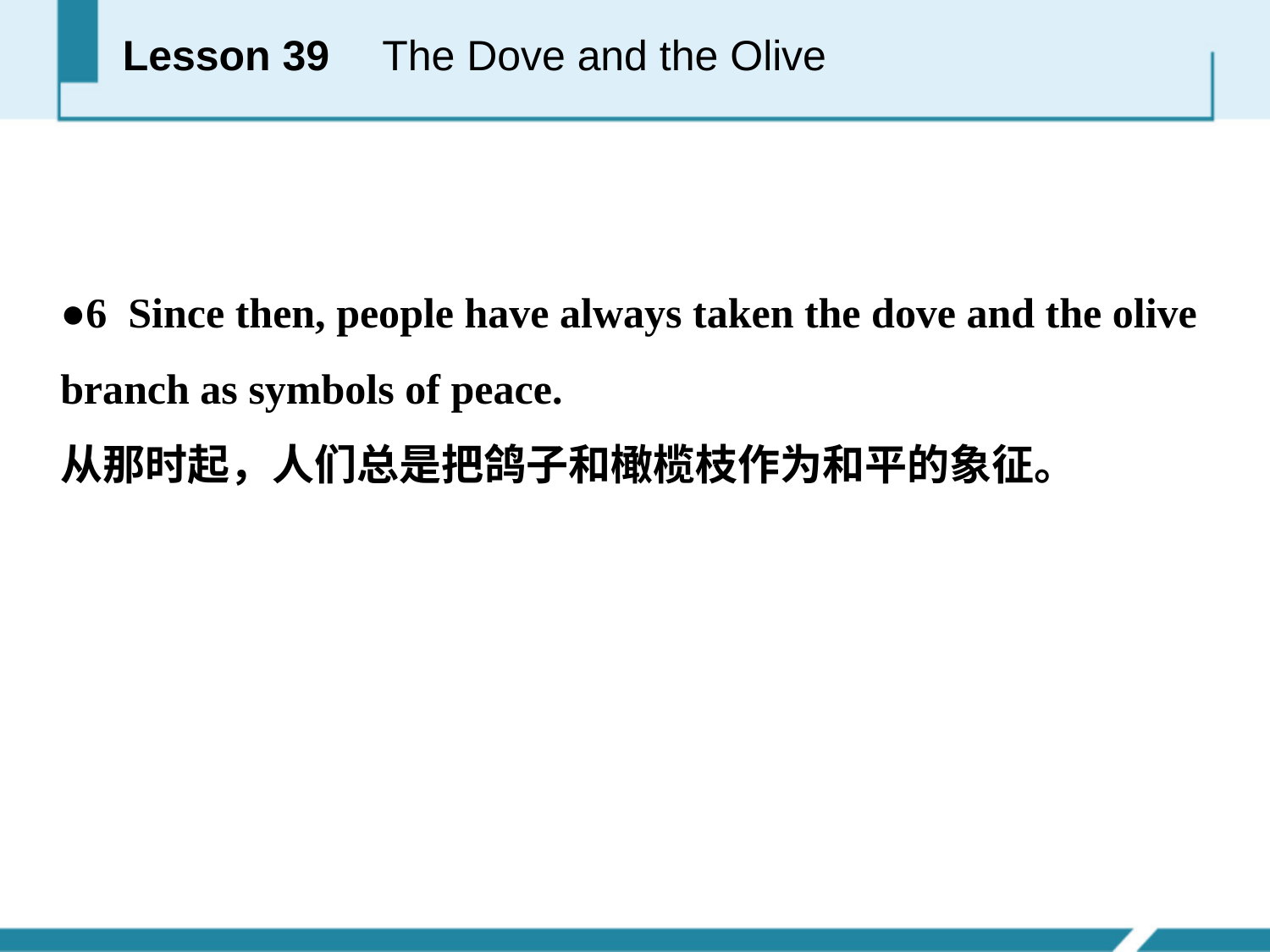

Lesson 39 　The Dove and the Olive
●6  Since then, people have always taken the dove and the olive branch as symbols of peace.
从那时起，人们总是把鸽子和橄榄枝作为和平的象征。